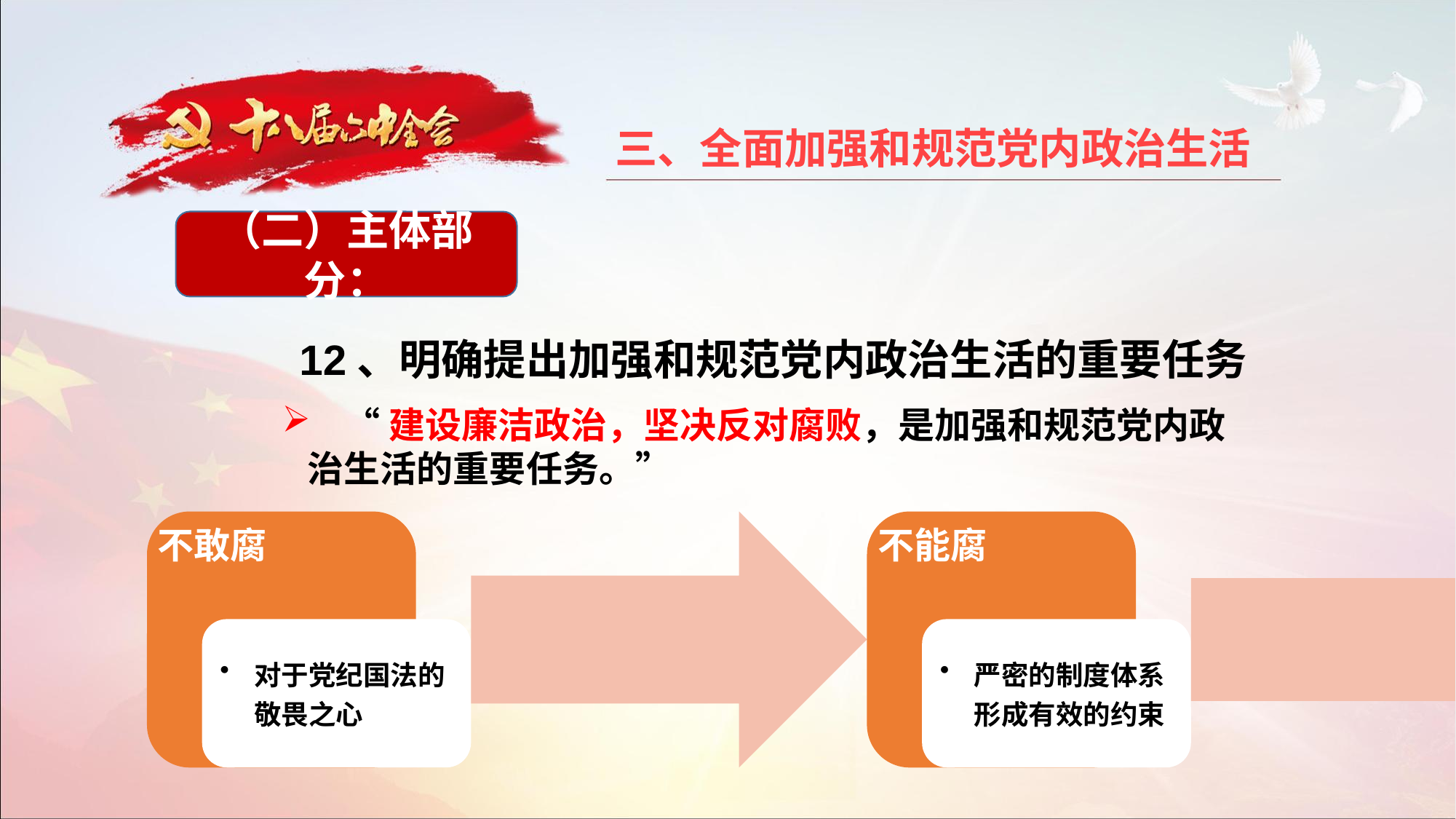

三、全面加强和规范党内政治生活
（二）主体部分：

12、明确提出加强和规范党内政治生活的重要任务
    “建设廉洁政治，坚决反对腐败，是加强和规范党内政治生活的重要任务。”
不敢腐
不能腐
对于党纪国法的敬畏之心
严密的制度体系形成有效的约束